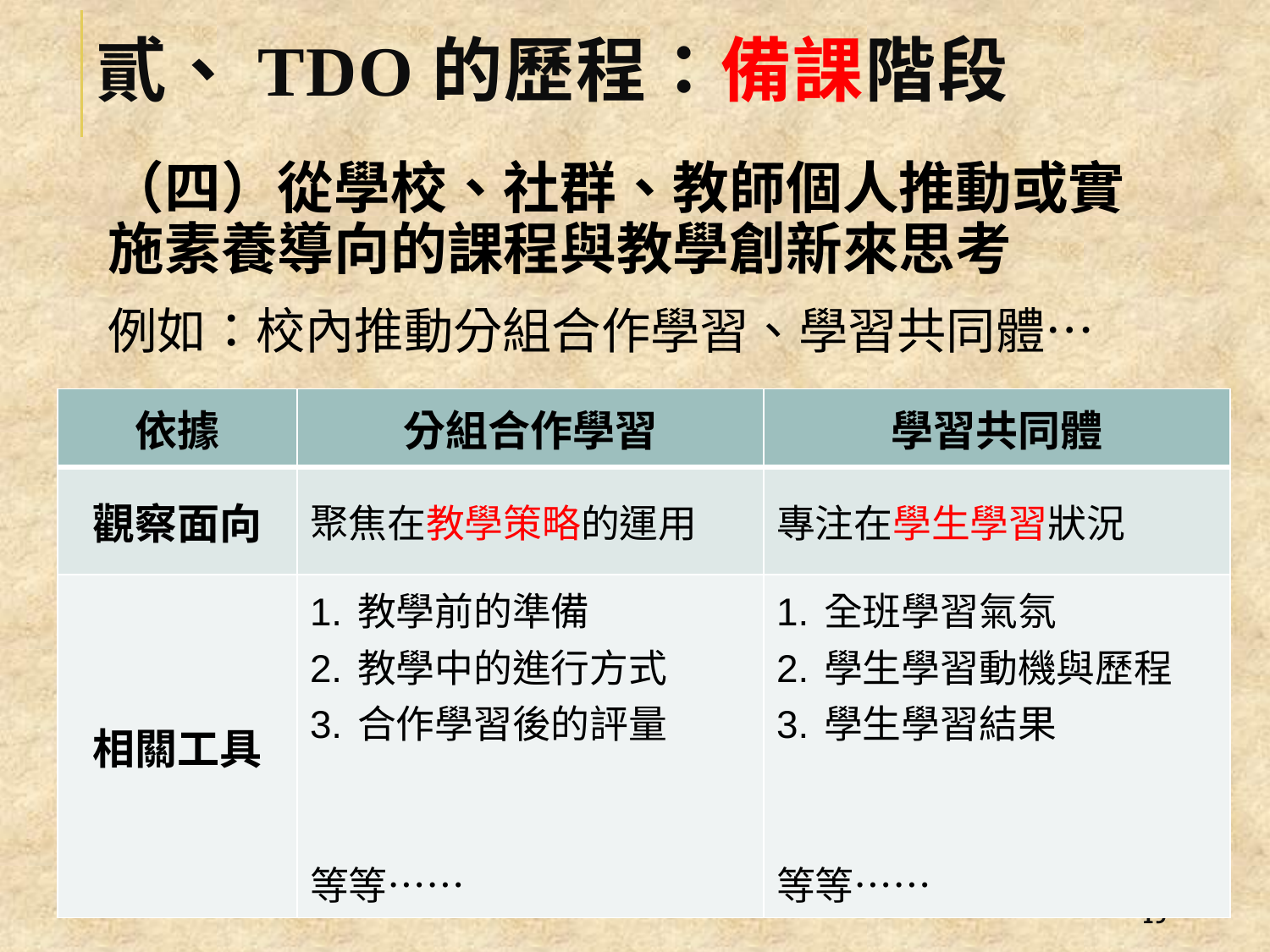

# 貳、TDO的歷程：備課階段
（四）從學校、社群、教師個人推動或實施素養導向的課程與教學創新來思考
例如：校內推動分組合作學習、學習共同體…

| 依據 | 分組合作學習 | 學習共同體 |
| --- | --- | --- |
| 觀察面向 | 聚焦在教學策略的運用 | 專注在學生學習狀況 |
| 相關工具 | 教學前的準備 教學中的進行方式 合作學習後的評量 等等…… | 全班學習氣氛 學生學習動機與歷程 學生學習結果 等等…… |
19